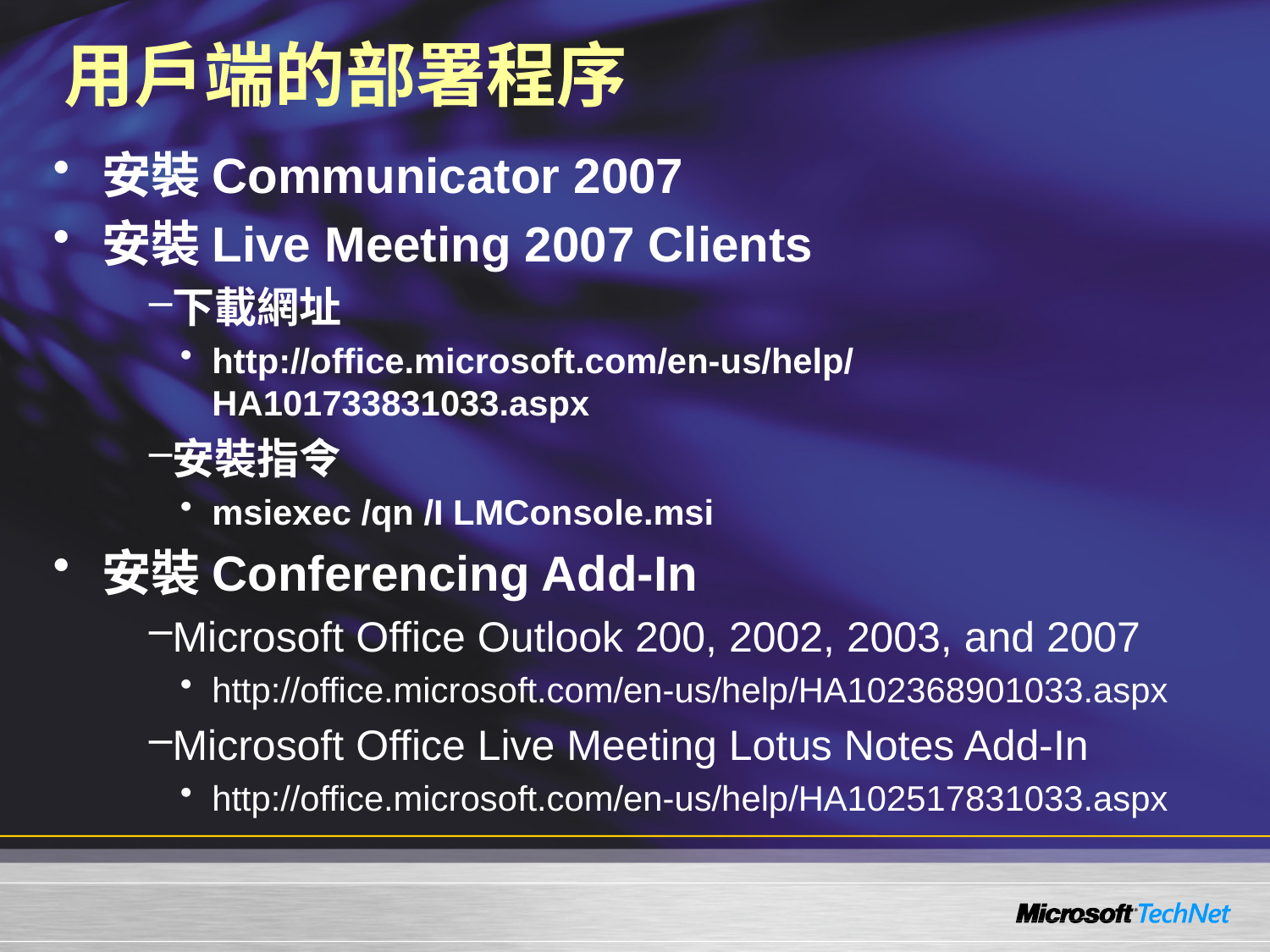

# 用戶端的部署程序
安裝Communicator 2007
安裝Live Meeting 2007 Clients
下載網址
http://office.microsoft.com/en-us/help/HA101733831033.aspx
安裝指令
msiexec /qn /I LMConsole.msi
安裝Conferencing Add-In
Microsoft Office Outlook 200, 2002, 2003, and 2007
http://office.microsoft.com/en-us/help/HA102368901033.aspx
Microsoft Office Live Meeting Lotus Notes Add-In
http://office.microsoft.com/en-us/help/HA102517831033.aspx